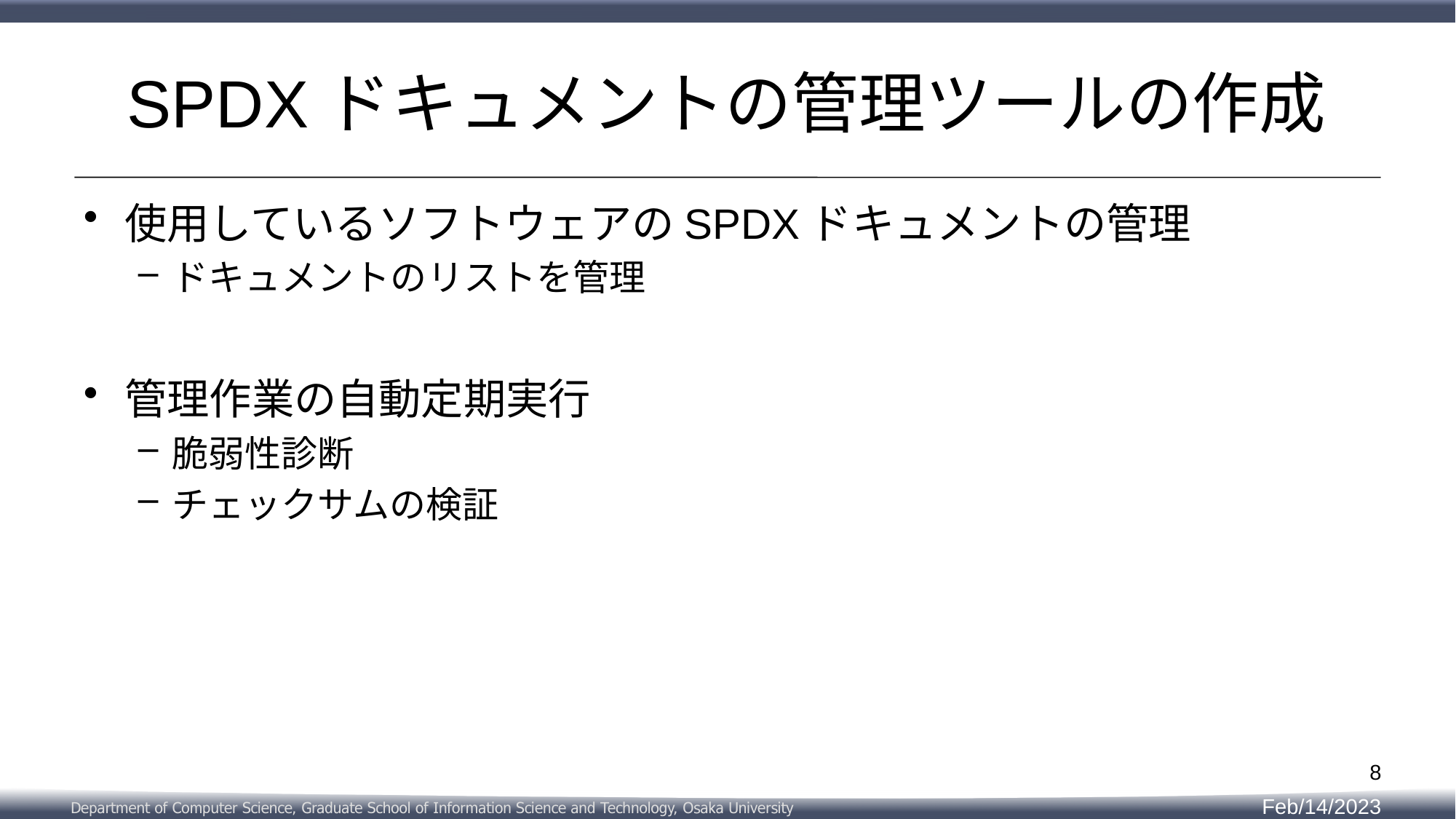

# SPDXドキュメントの管理ツールの作成
使用しているソフトウェアのSPDXドキュメントの管理
ドキュメントのリストを管理

管理作業の自動定期実行
脆弱性診断
チェックサムの検証

8
Feb/14/2023